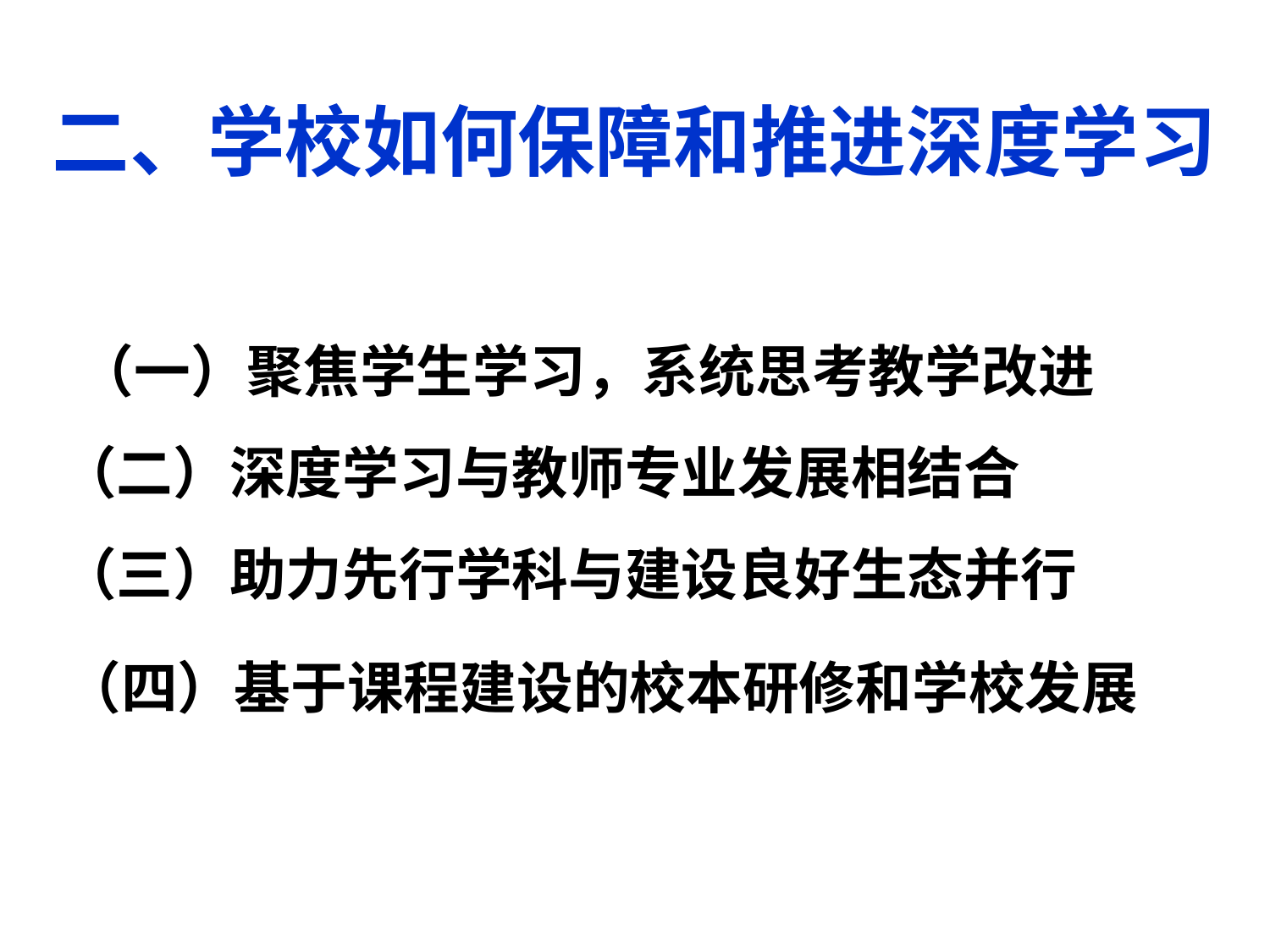

# 二、学校如何保障和推进深度学习
    （一）聚焦学生学习，系统思考教学改进
（二）深度学习与教师专业发展相结合
（三）助力先行学科与建设良好生态并行
   （四）基于课程建设的校本研修和学校发展